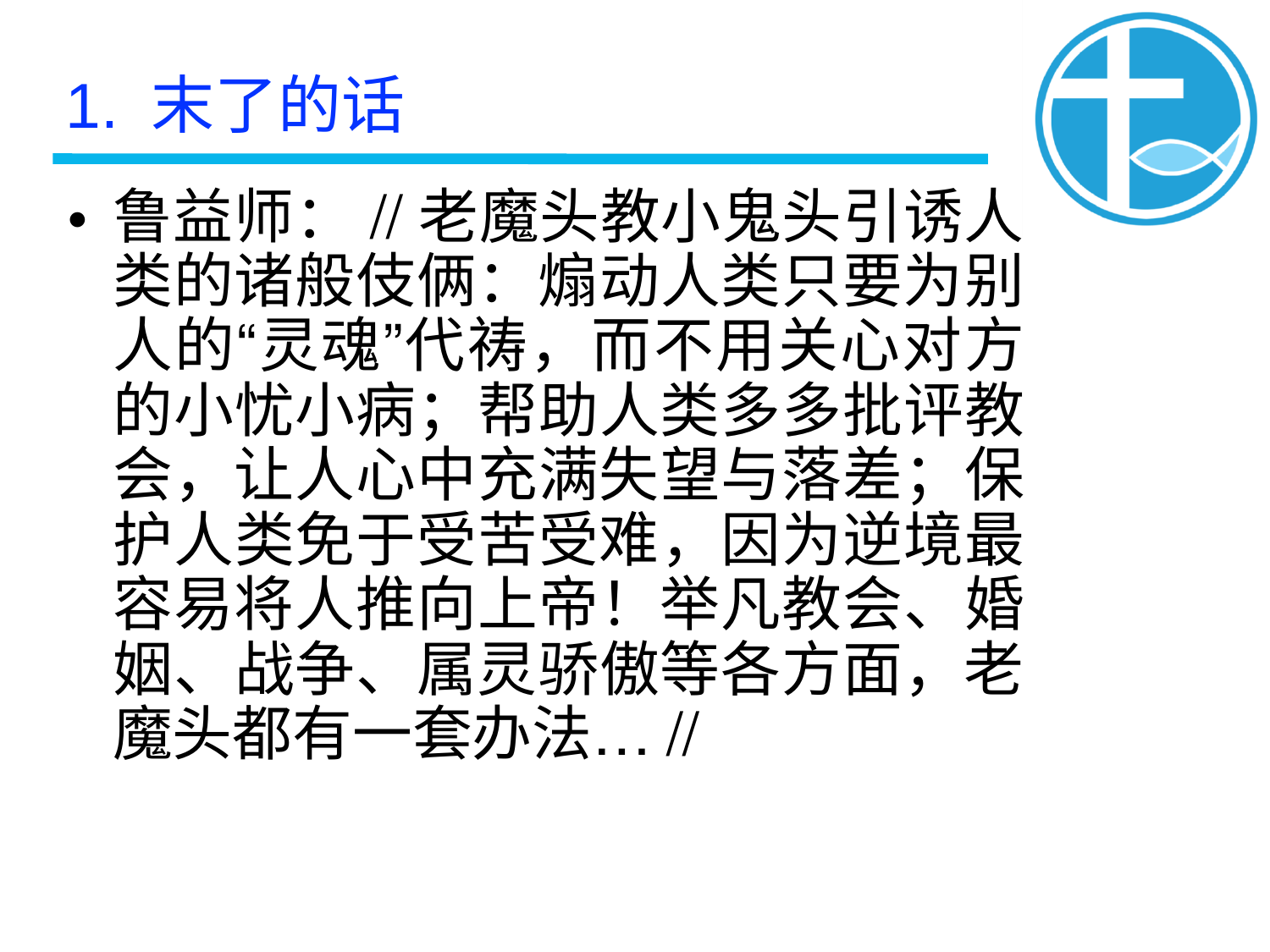

1. 末了的话
鲁益师：//老魔头教小鬼头引诱人类的诸般伎俩：煽动人类只要为别人的“灵魂”代祷，而不用关心对方的小忧小病；帮助人类多多批评教会，让人心中充满失望与落差；保护人类免于受苦受难，因为逆境最容易将人推向上帝！举凡教会、婚姻、战争、属灵骄傲等各方面，老魔头都有一套办法…//